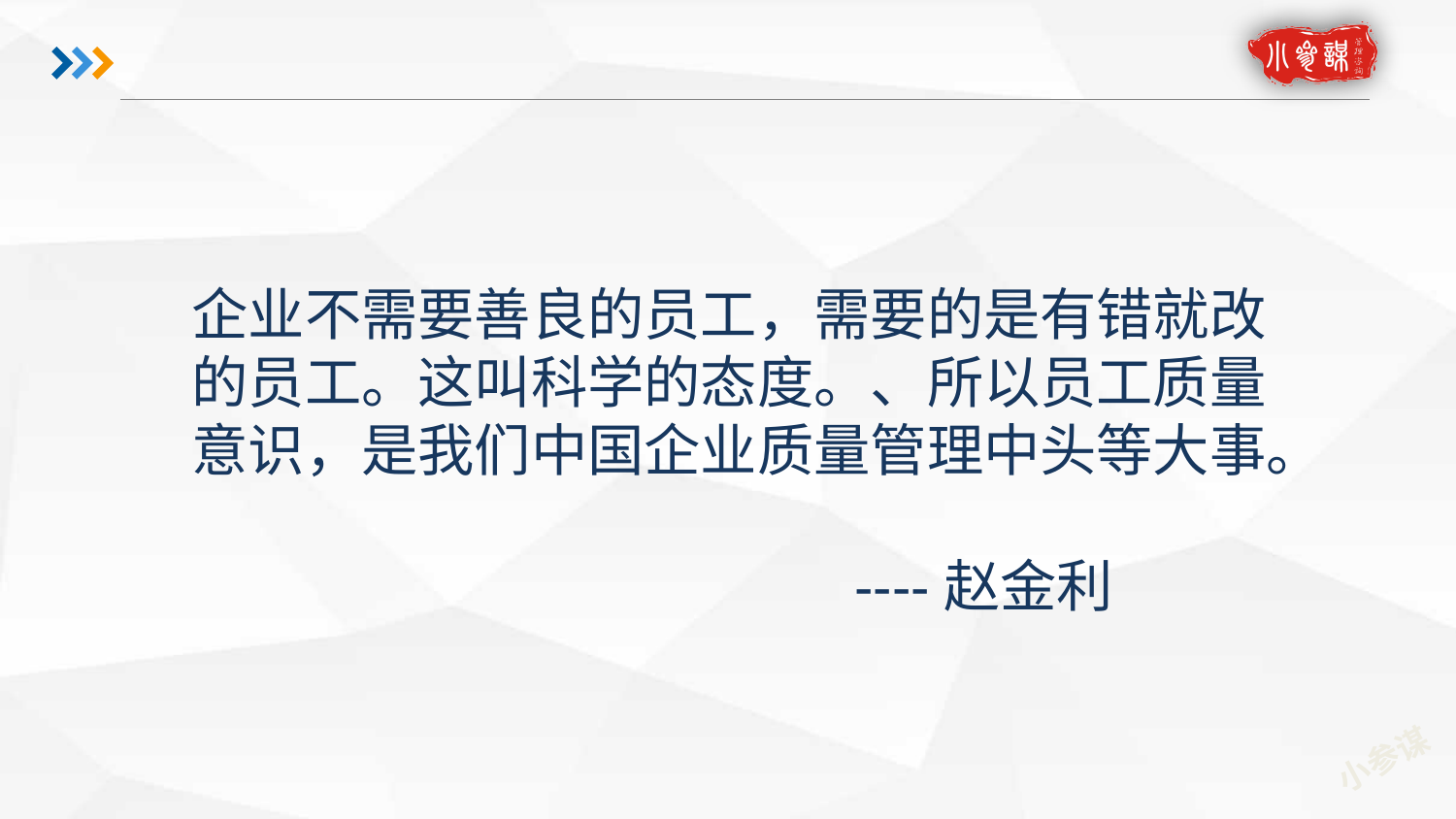

企业不需要善良的员工，需要的是有错就改的员工。这叫科学的态度。、所以员工质量意识，是我们中国企业质量管理中头等大事。

                                          ----赵金利